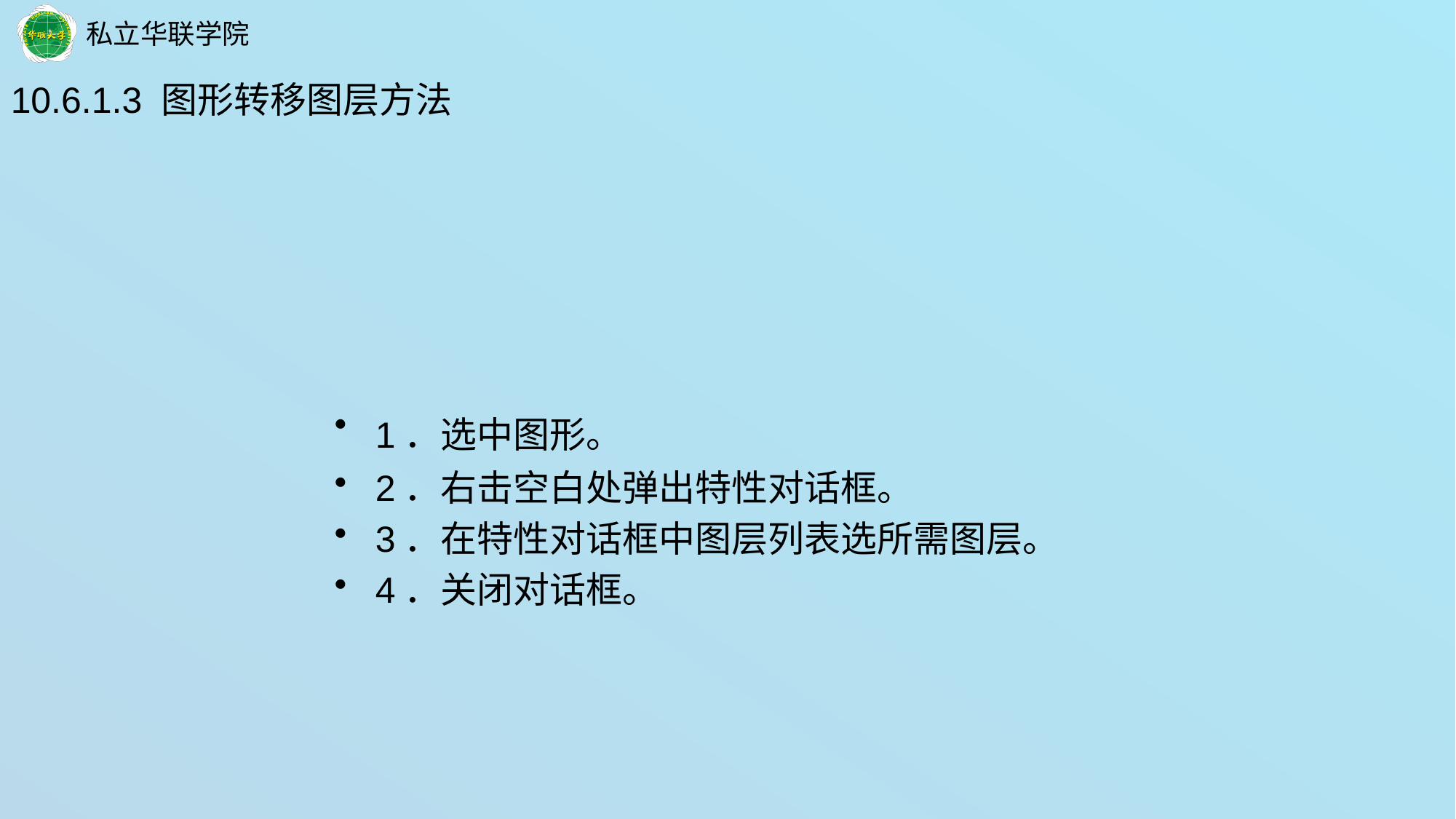

10.6.1.3 图形转移图层方法

1．选中图形。
2．右击空白处弹出特性对话框。
3．在特性对话框中图层列表选所需图层。
4．关闭对话框。